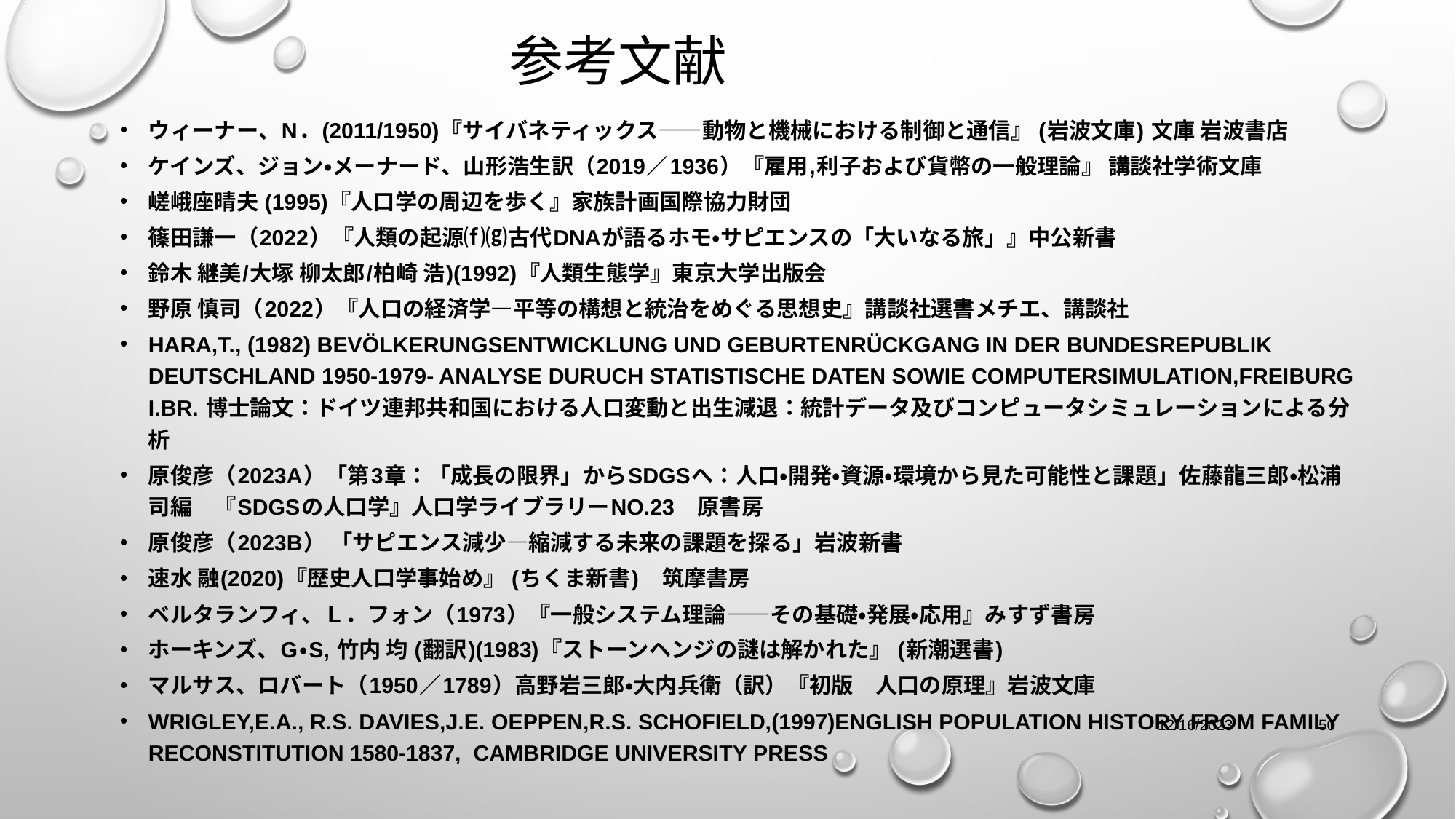

# 参考文献
ウィーナー、N．(2011/1950)『サイバネティックス――動物と機械における制御と通信』 (岩波文庫) 文庫 岩波書店
ケインズ、ジョン・メーナード、山形浩生訳（2019／1936）『雇用,利子および貨幣の一般理論』 講談社学術文庫
嵯峨座晴夫 (1995)『人口学の周辺を歩く』家族計画国際協力財団
篠田謙一（2022）『人類の起源⒡⒢古代DNAが語るホモ・サピエンスの「大いなる旅」』中公新書
鈴木 継美/大塚 柳太郎/柏崎 浩)(1992)『人類生態学』東京大学出版会
野原 慎司（2022）『人口の経済学―平等の構想と統治をめぐる思想史』講談社選書メチエ、講談社
HARA,T., (1982) Bevölkerungsentwicklung und Geburtenrückgang in der Bundesrepublik Deutschland 1950-1979- Analyse duruch statistische Daten sowie Computersimulation,Freiburg i.Br. 博士論文：ドイツ連邦共和国における人口変動と出生減退：統計データ及びコンピュータシミュレーションによる分析
原俊彦（2023A）「第3章：「成長の限界」からSDGsへ：人口・開発・資源・環境から見た可能性と課題」佐藤龍三郎・松浦司編　『SDGsの人口学』人口学ライブラリーNo.23　原書房
原俊彦（2023B） 「サピエンス減少―縮減する未来の課題を探る」岩波新書
速水 融(2020)『歴史人口学事始め』 (ちくま新書)　筑摩書房
ベルタランフィ、Ｌ．フォン（1973）『一般システム理論――その基礎・発展・応用』みすず書房
ホーキンズ、G・S, 竹内 均 (翻訳)(1983)『ストーンヘンジの謎は解かれた』 (新潮選書)
マルサス、ロバート（1950／1789）高野岩三郎・大内兵衛（訳）『初版　人口の原理』岩波文庫
WRIGLEY,E.A., R.S. DAVIES,J.E. OEPPEN,R.S. SCHOFIELD,(1997)English population history from family reconstitution 1580-1837,  Cambridge University Press

12/16/2023
50